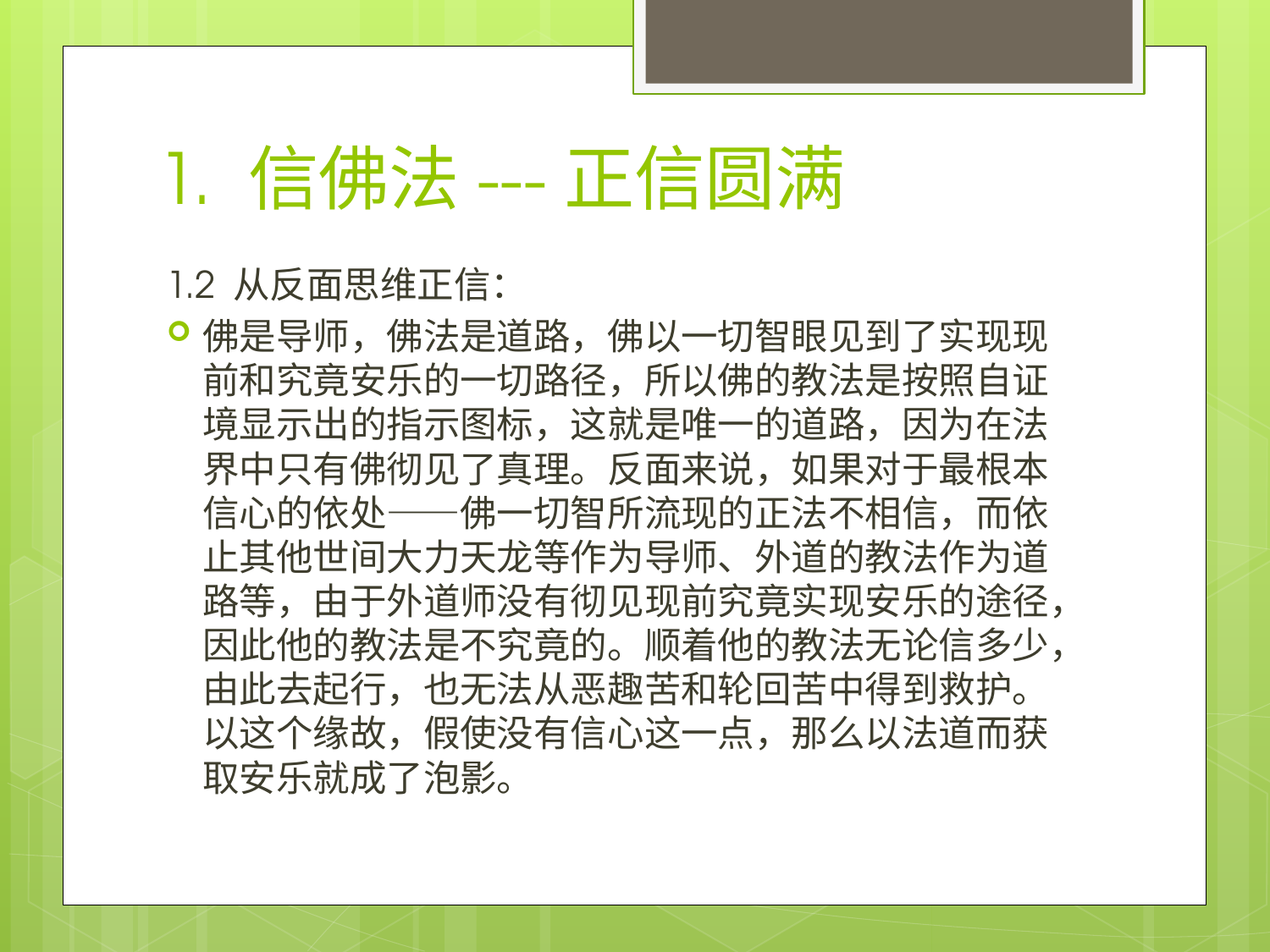

# 1. 信佛法---正信圆满
1.2 从反面思维正信：
佛是导师，佛法是道路，佛以一切智眼见到了实现现前和究竟安乐的一切路径，所以佛的教法是按照自证境显示出的指示图标，这就是唯一的道路，因为在法界中只有佛彻见了真理。反面来说，如果对于最根本信心的依处——佛一切智所流现的正法不相信，而依止其他世间大力天龙等作为导师、外道的教法作为道路等，由于外道师没有彻见现前究竟实现安乐的途径，因此他的教法是不究竟的。顺着他的教法无论信多少，由此去起行，也无法从恶趣苦和轮回苦中得到救护。以这个缘故，假使没有信心这一点，那么以法道而获取安乐就成了泡影。